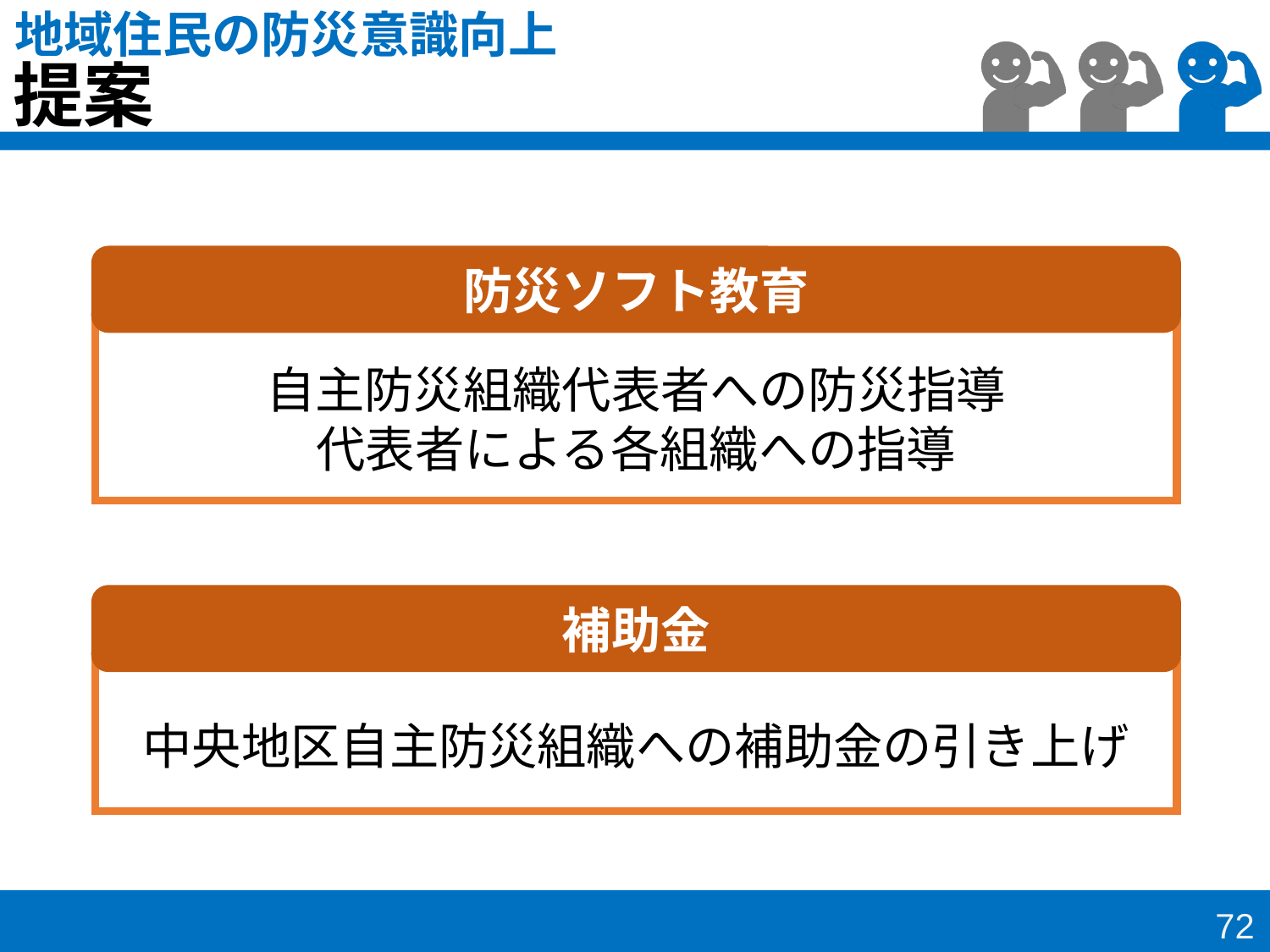

地域住民の防災意識向上
提案
防災ソフト教育

自主防災組織代表者への防災指導
代表者による各組織への指導
補助金

中央地区自主防災組織への補助金の引き上げ
72